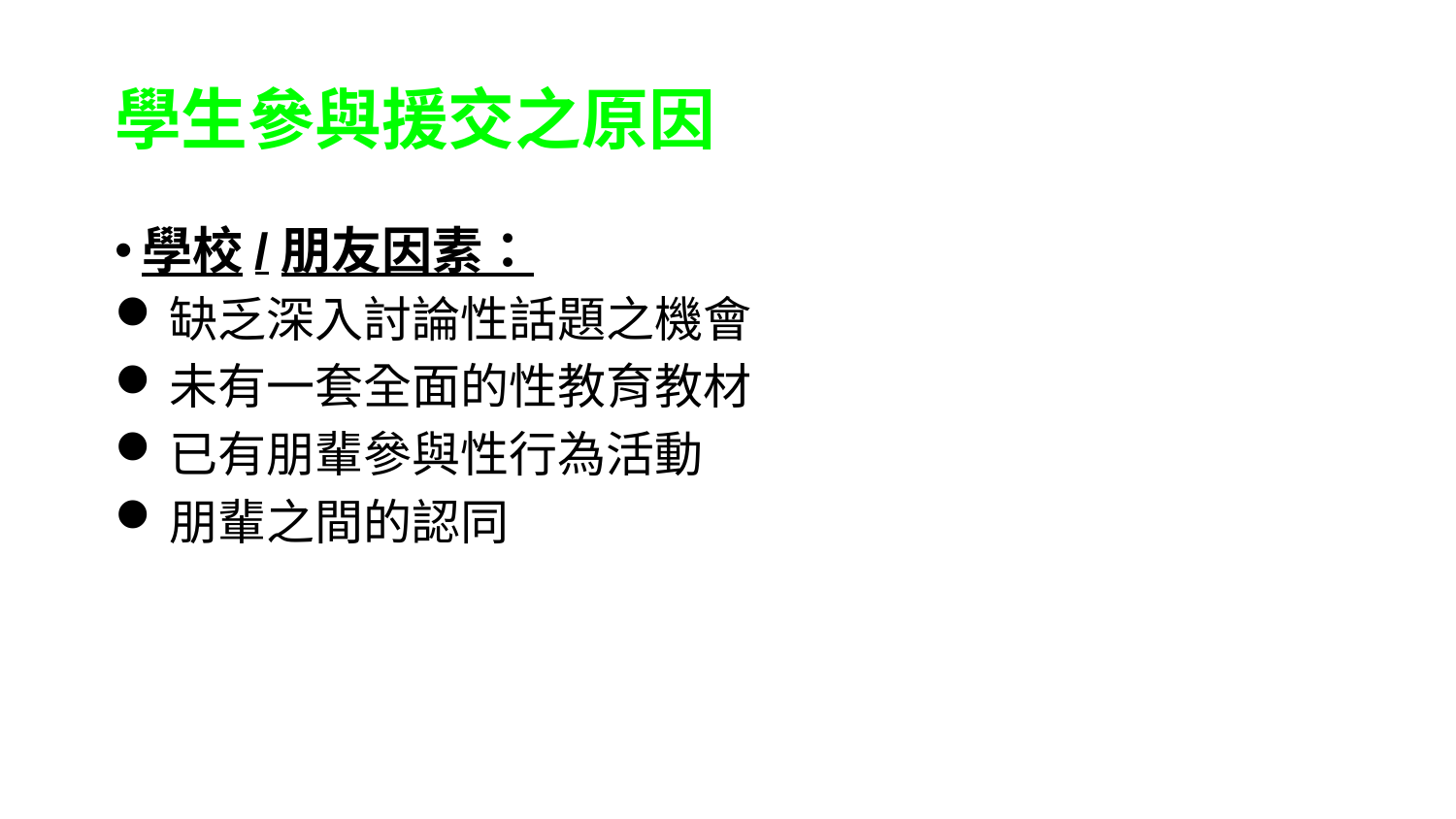

# 學生參與援交之原因
學校/朋友因素：
缺乏深入討論性話題之機會
未有一套全面的性教育教材
已有朋輩參與性行為活動
朋輩之間的認同